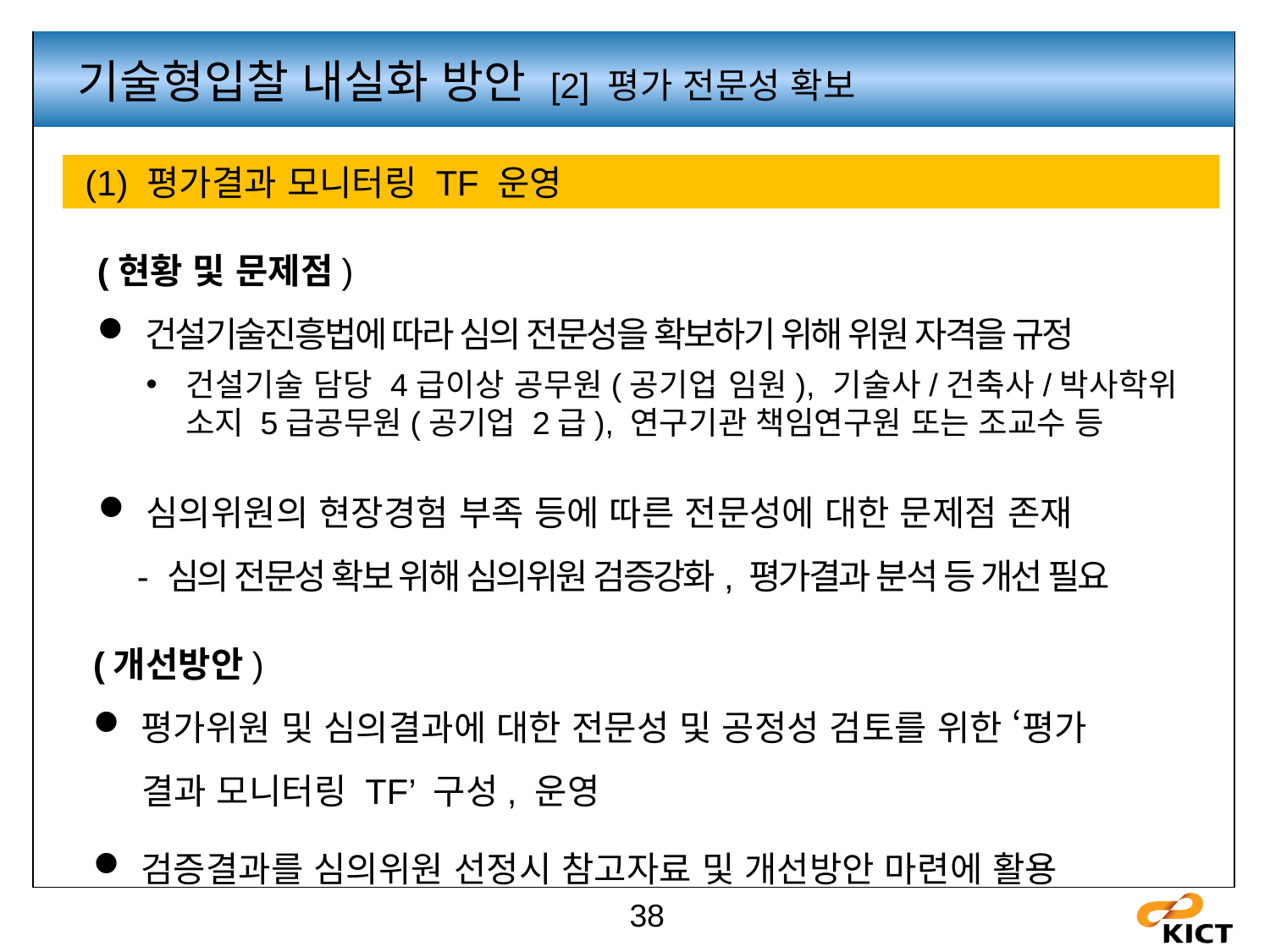

기술형입찰 내실화 방안 [2] 평가 전문성 확보
 (1) 평가결과 모니터링 TF 운영
(현황 및 문제점)
건설기술진흥법에 따라 심의 전문성을 확보하기 위해 위원 자격을 규정
건설기술 담당 4급이상 공무원(공기업 임원), 기술사/건축사/박사학위 소지 5급공무원(공기업 2급), 연구기관 책임연구원 또는 조교수 등
심의위원의 현장경험 부족 등에 따른 전문성에 대한 문제점 존재
    - 심의 전문성 확보 위해 심의위원 검증강화, 평가결과 분석 등 개선 필요
(개선방안)
평가위원 및 심의결과에 대한 전문성 및 공정성 검토를 위한 ‘평가
    결과 모니터링 TF’ 구성, 운영
검증결과를 심의위원 선정시 참고자료 및 개선방안 마련에 활용
38